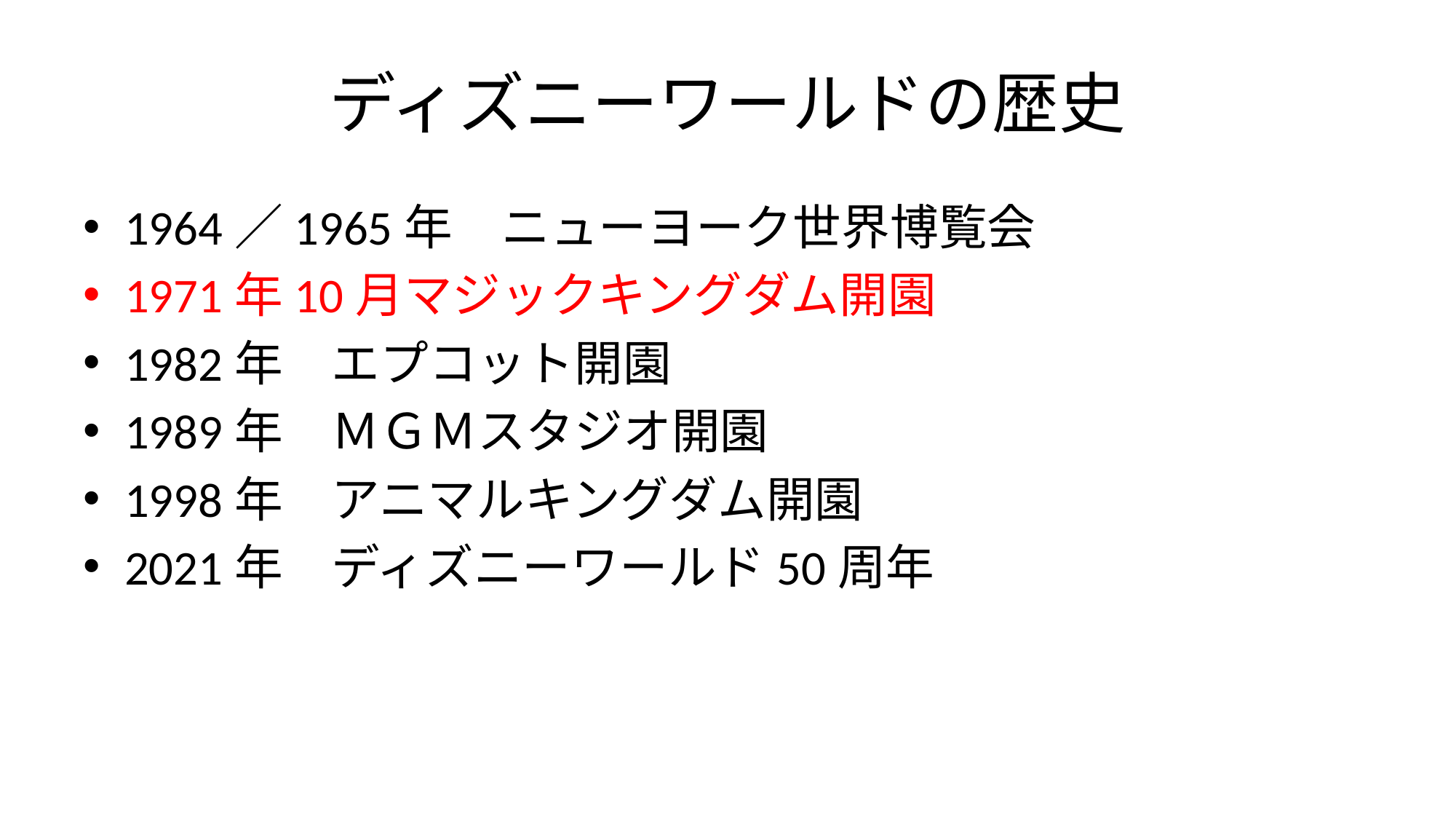

# ディズニーワールドの歴史
1964／1965年　ニューヨーク世界博覧会
1971年10月マジックキングダム開園
1982年　エプコット開園
1989年　ＭＧＭスタジオ開園
1998年　アニマルキングダム開園
2021年　ディズニーワールド50周年